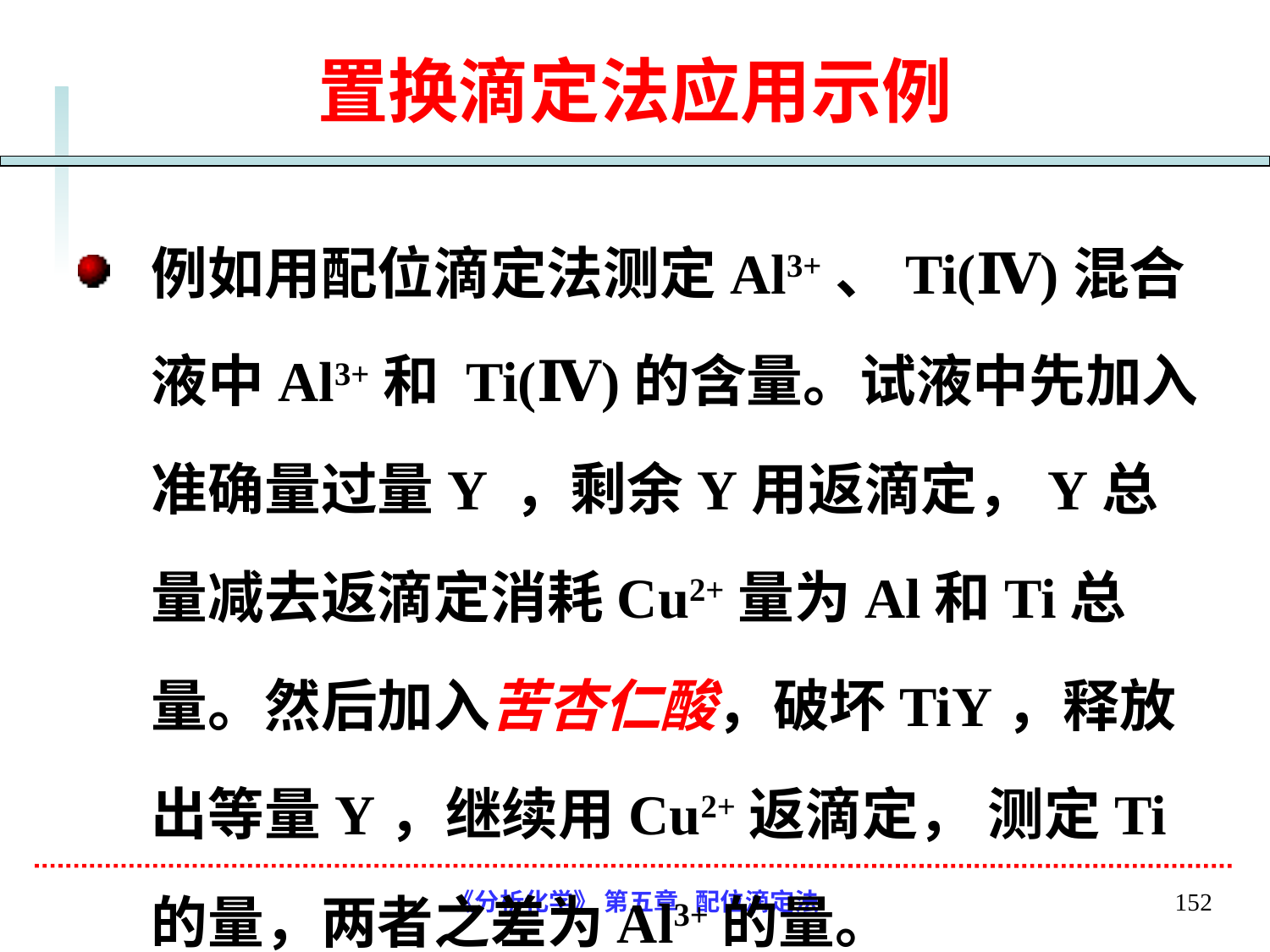

# 置换滴定法应用示例
例如用配位滴定法测定Al3+、Ti(Ⅳ)混合液中Al3+和 Ti(Ⅳ)的含量。试液中先加入准确量过量Y ，剩余Y用返滴定，Y总量减去返滴定消耗Cu2+量为Al和Ti总量。然后加入苦杏仁酸，破坏TiY，释放出等量Y，继续用Cu2+返滴定， 测定Ti的量，两者之差为Al3+的量。
《分析化学》 第五章   配位滴定法
152